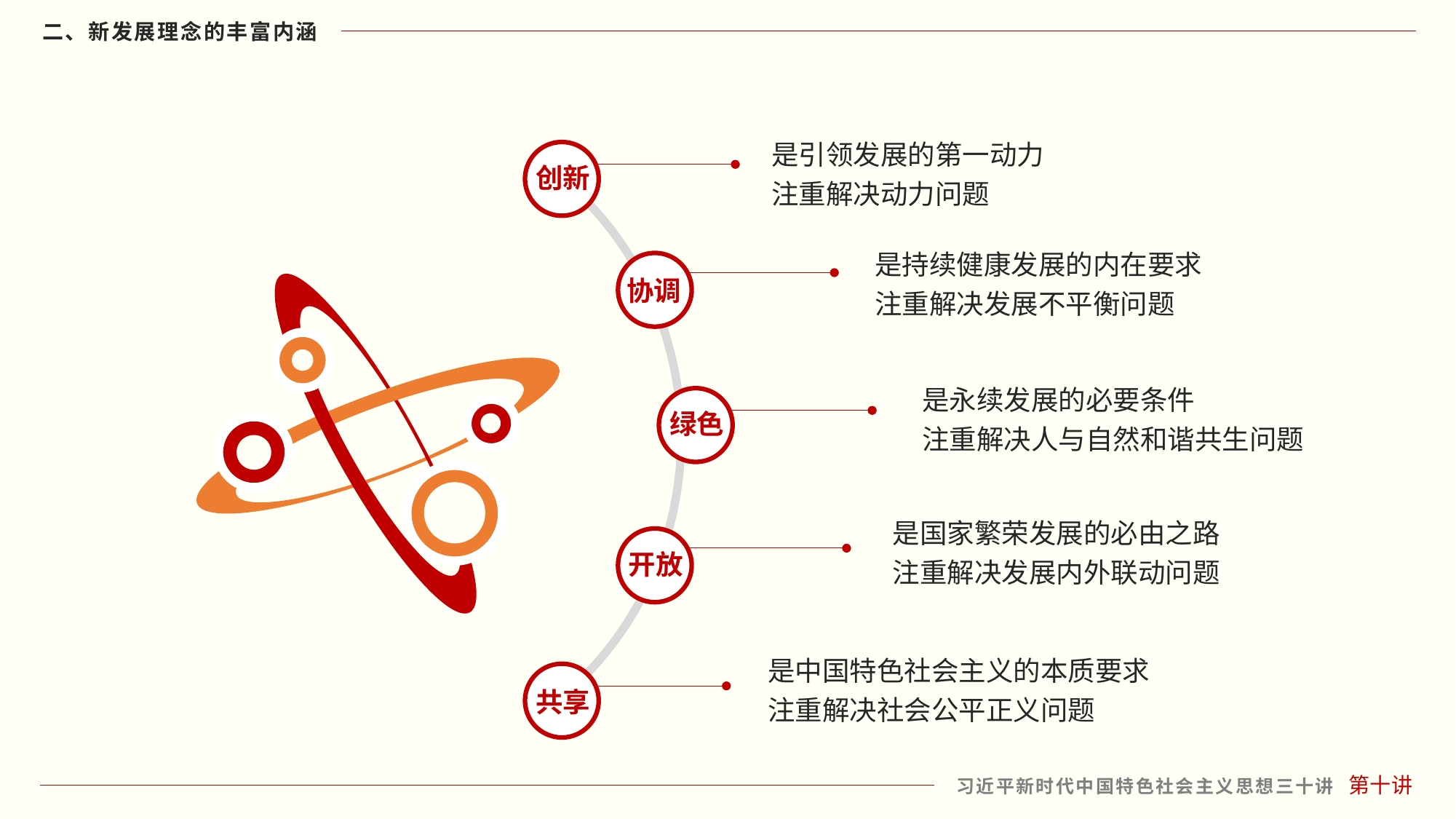

是引领发展的第一动力
注重解决动力问题

创新
是持续健康发展的内在要求
注重解决发展不平衡问题

协调

是永续发展的必要条件
注重解决人与自然和谐共生问题

绿色
是国家繁荣发展的必由之路
注重解决发展内外联动问题

开放
是中国特色社会主义的本质要求
注重解决社会公平正义问题

共享